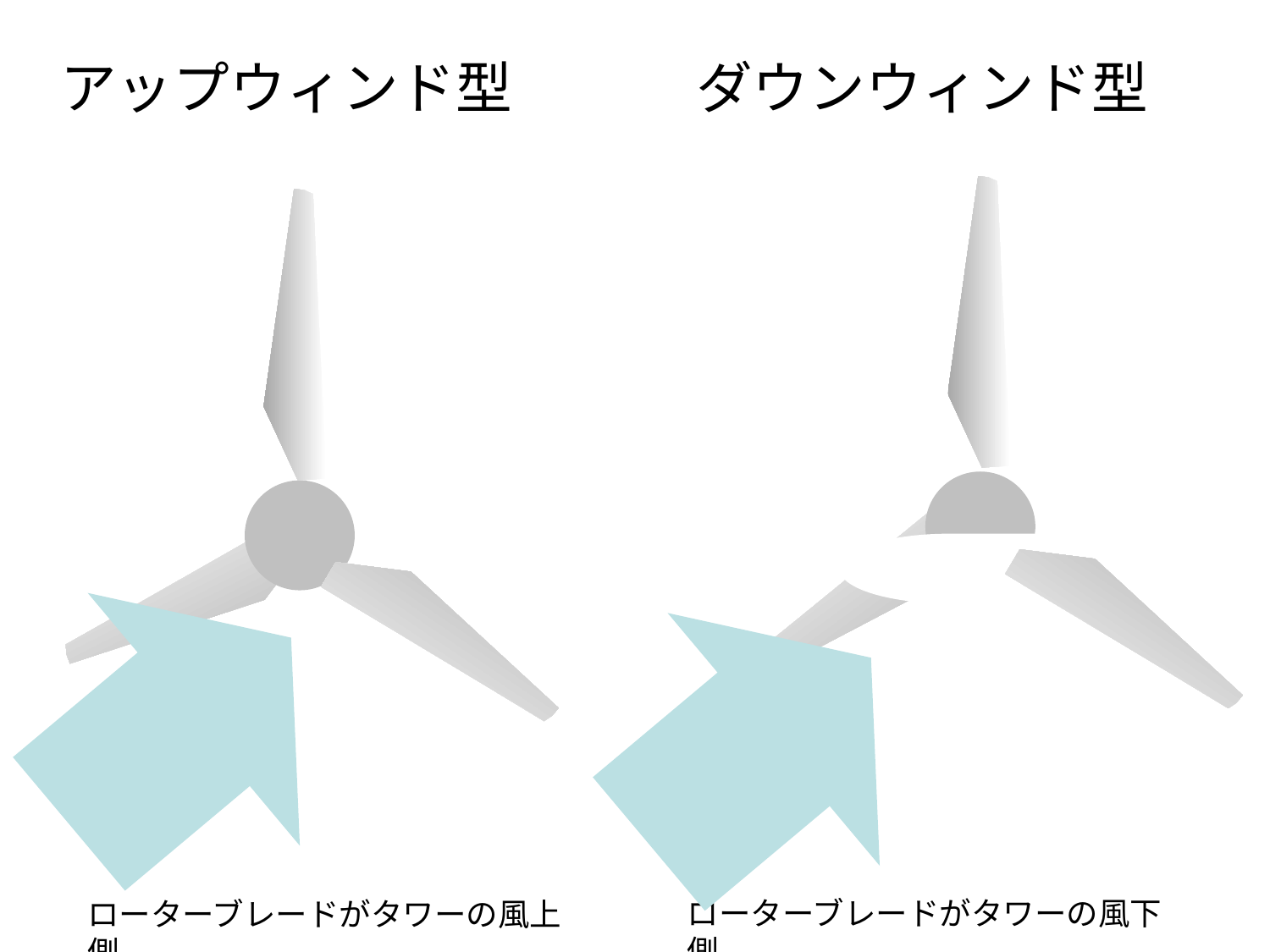

アップウィンド型
ダウンウィンド型

ローターブレードがタワーの風下側
ローターブレードがタワーの風上側